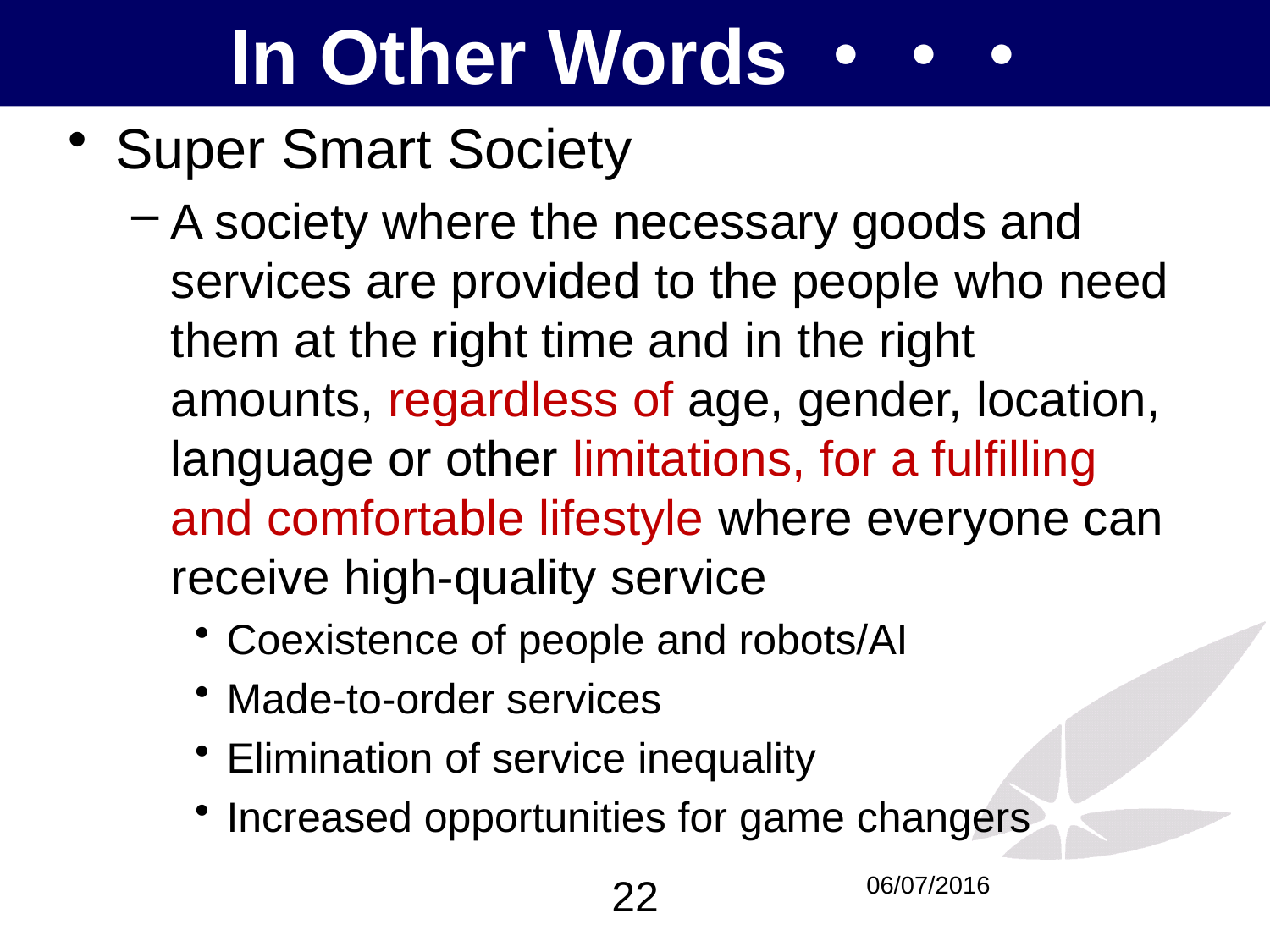

# In Other Words・・・
Super Smart Society
A society where the necessary goods and services are provided to the people who need them at the right time and in the right amounts, regardless of age, gender, location, language or other limitations, for a fulfilling and comfortable lifestyle where everyone can receive high-quality service
Coexistence of people and robots/AI
Made-to-order services
Elimination of service inequality
Increased opportunities for game changers
22
06/07/2016